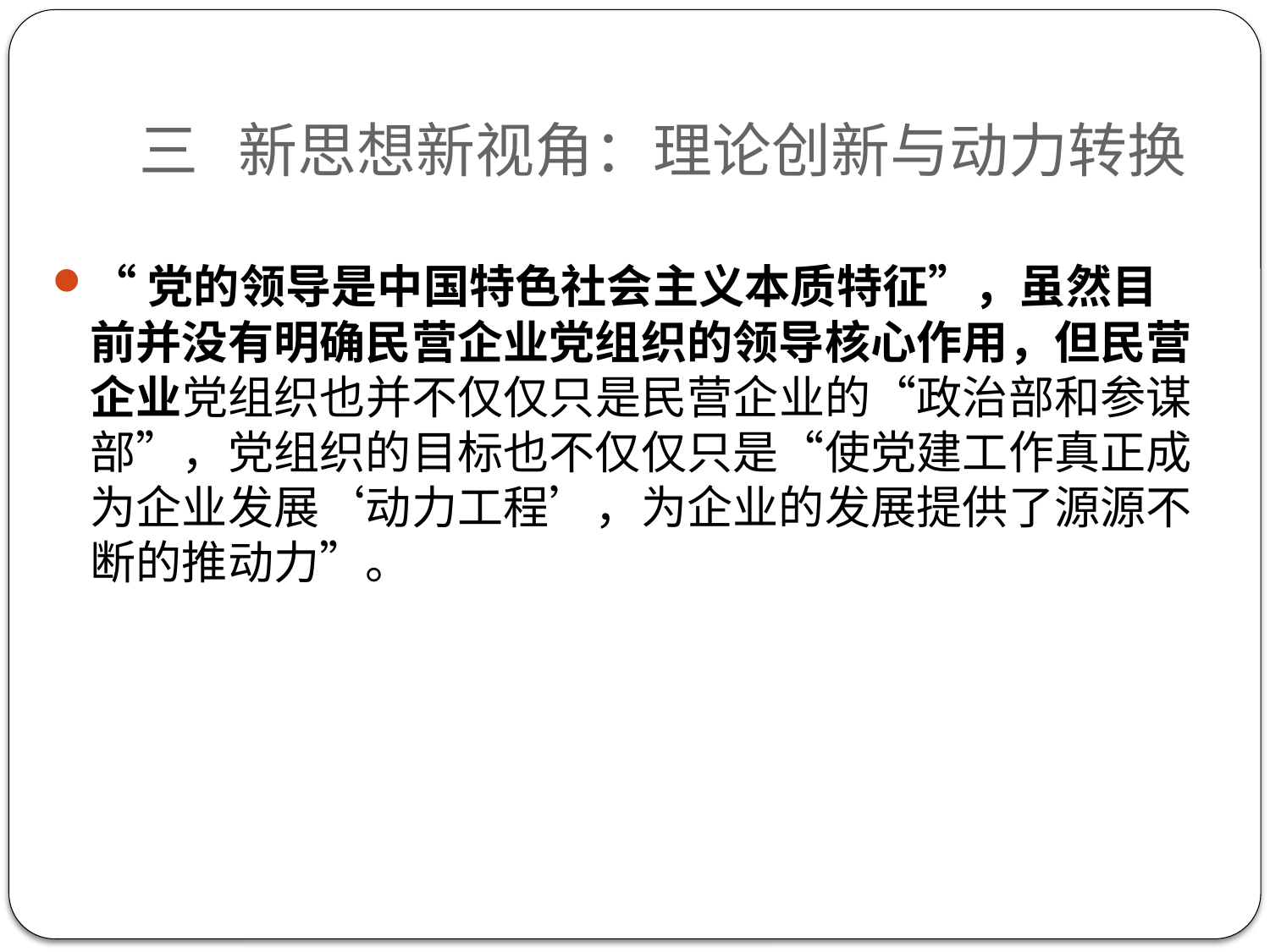

# 三   新思想新视角：理论创新与动力转换
“党的领导是中国特色社会主义本质特征”，虽然目前并没有明确民营企业党组织的领导核心作用，但民营企业党组织也并不仅仅只是民营企业的“政治部和参谋部”，党组织的目标也不仅仅只是“使党建工作真正成为企业发展‘动力工程’，为企业的发展提供了源源不断的推动力”。